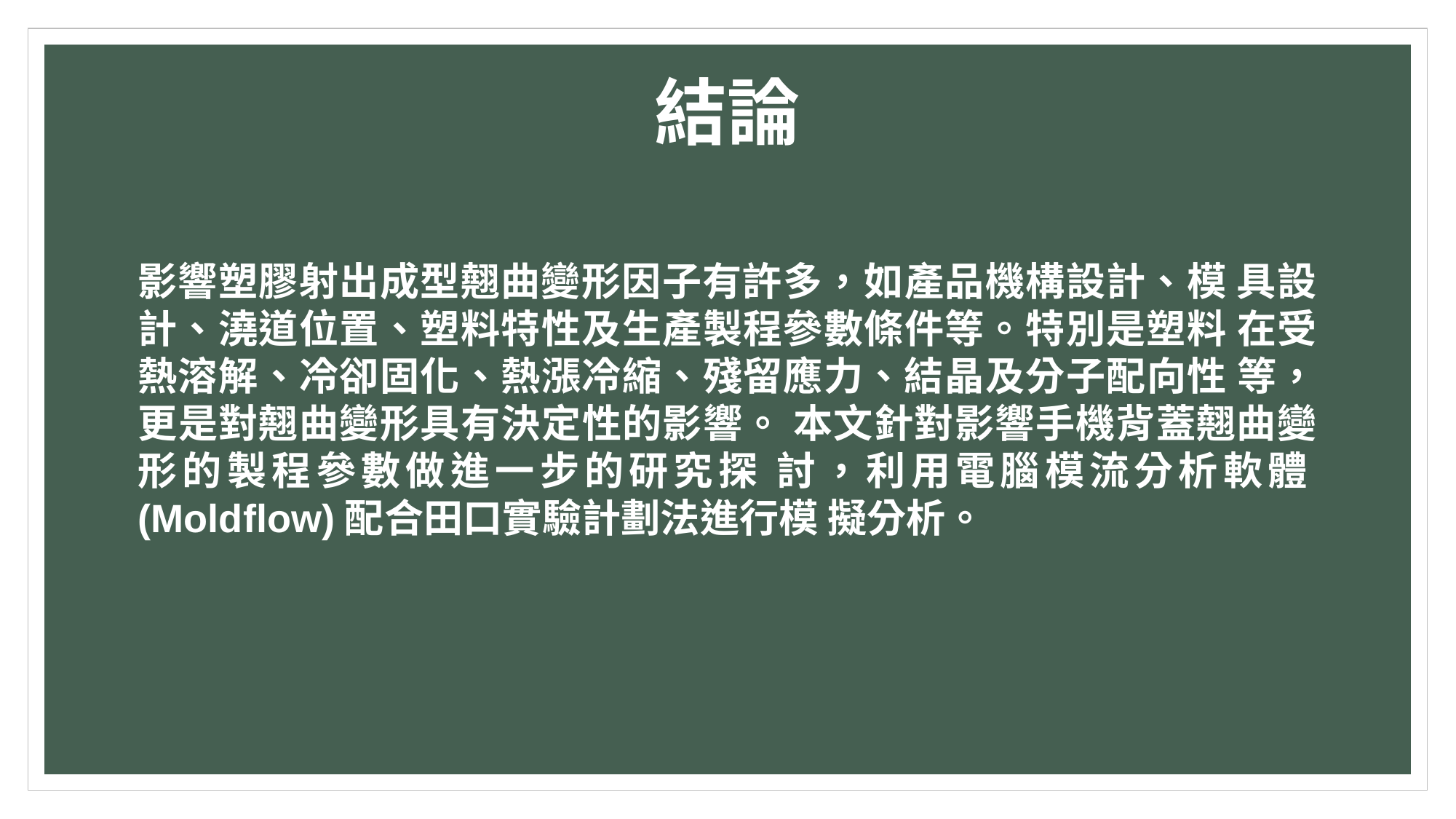

結論
影響塑膠射出成型翹曲變形因子有許多，如產品機構設計、模 具設計、澆道位置、塑料特性及生產製程參數條件等。特別是塑料 在受熱溶解、冷卻固化、熱漲冷縮、殘留應力、結晶及分子配向性 等，更是對翹曲變形具有決定性的影響。 本文針對影響手機背蓋翹曲變形的製程參數做進一步的研究探 討，利用電腦模流分析軟體(Moldflow)配合田口實驗計劃法進行模 擬分析。